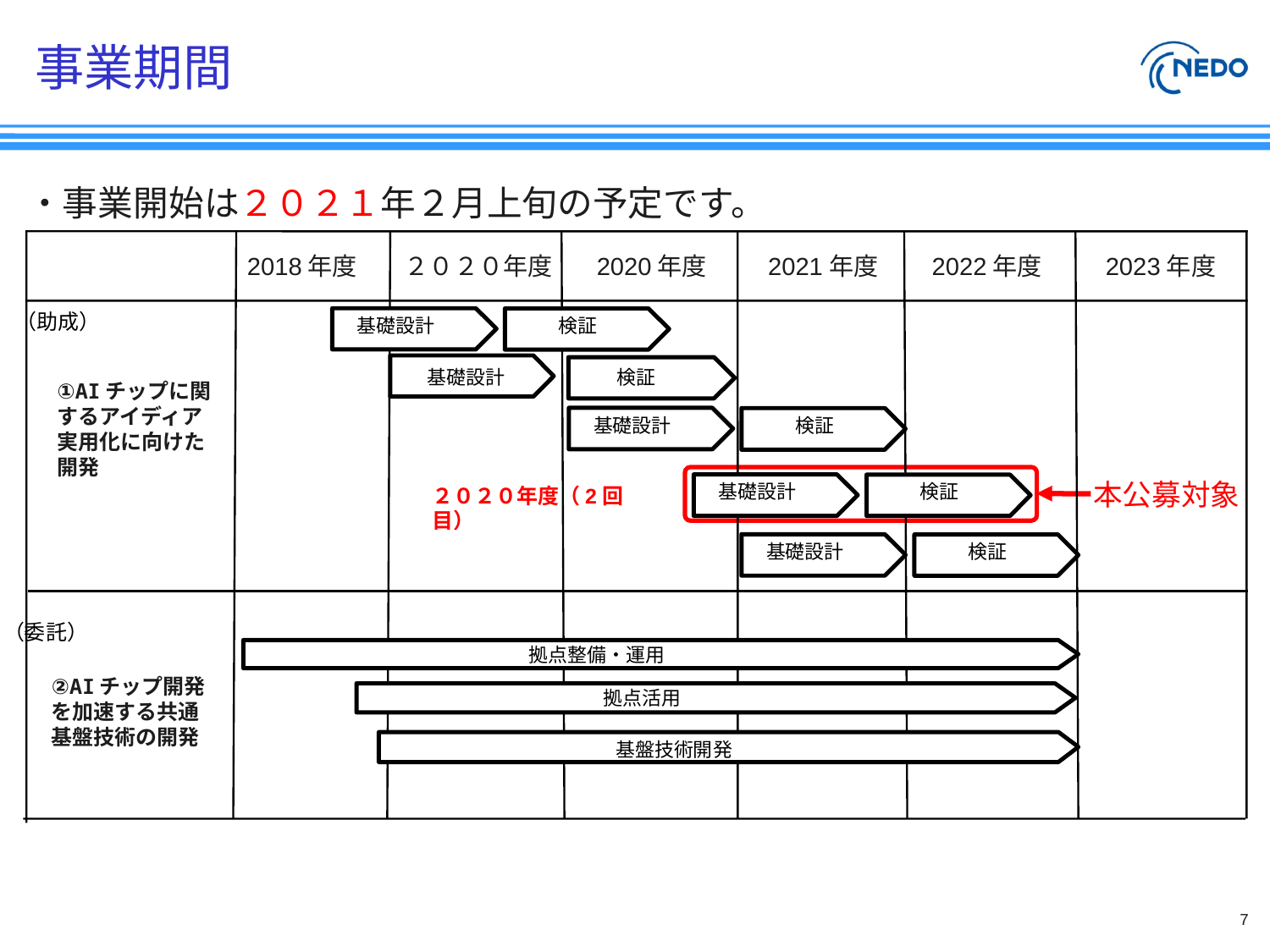

# 事業期間

・事業開始は２０２１年２月上旬の予定です。

２０２０年度
2018年度
2020年度
2021年度
2022年度
2023年度

（助成）

基礎設計
検証

基礎設計
検証
①AIチップに関するアイディア実用化に向けた開発

基礎設計
検証

本公募対象

２０２０年度（2回目）
基礎設計
検証

基礎設計
検証

（委託）

拠点整備・運用

②AIチップ開発を加速する共通基盤技術の開発

拠点活用

基盤技術開発
7